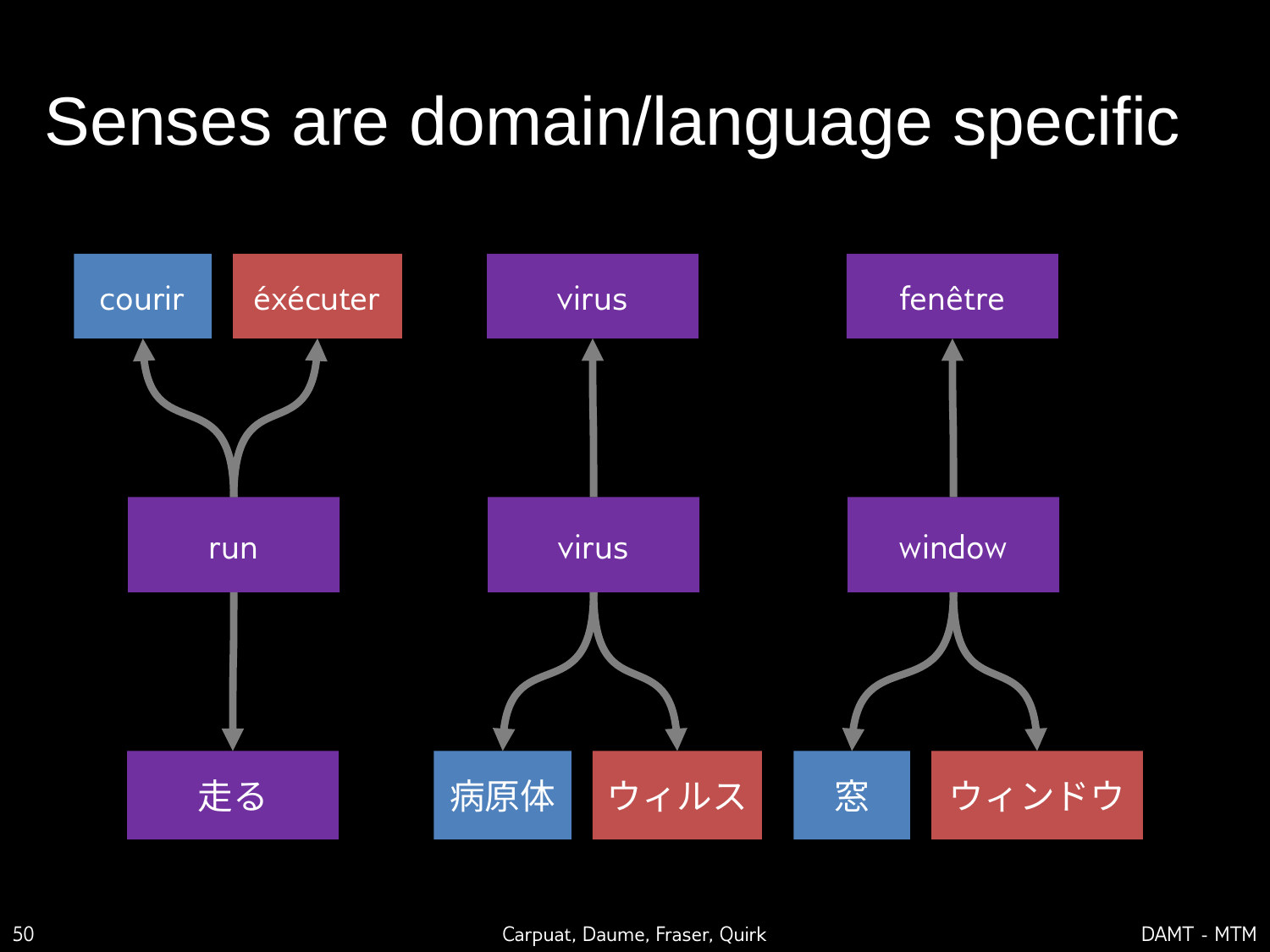

# Senses are domain/language specific
courir
éxécuter
virus
fenêtre
run
virus
window
走る
病原体
ウィルス
窓
ウィンドウ
50
Carpuat, Daume, Fraser, Quirk
DAMT - MTM